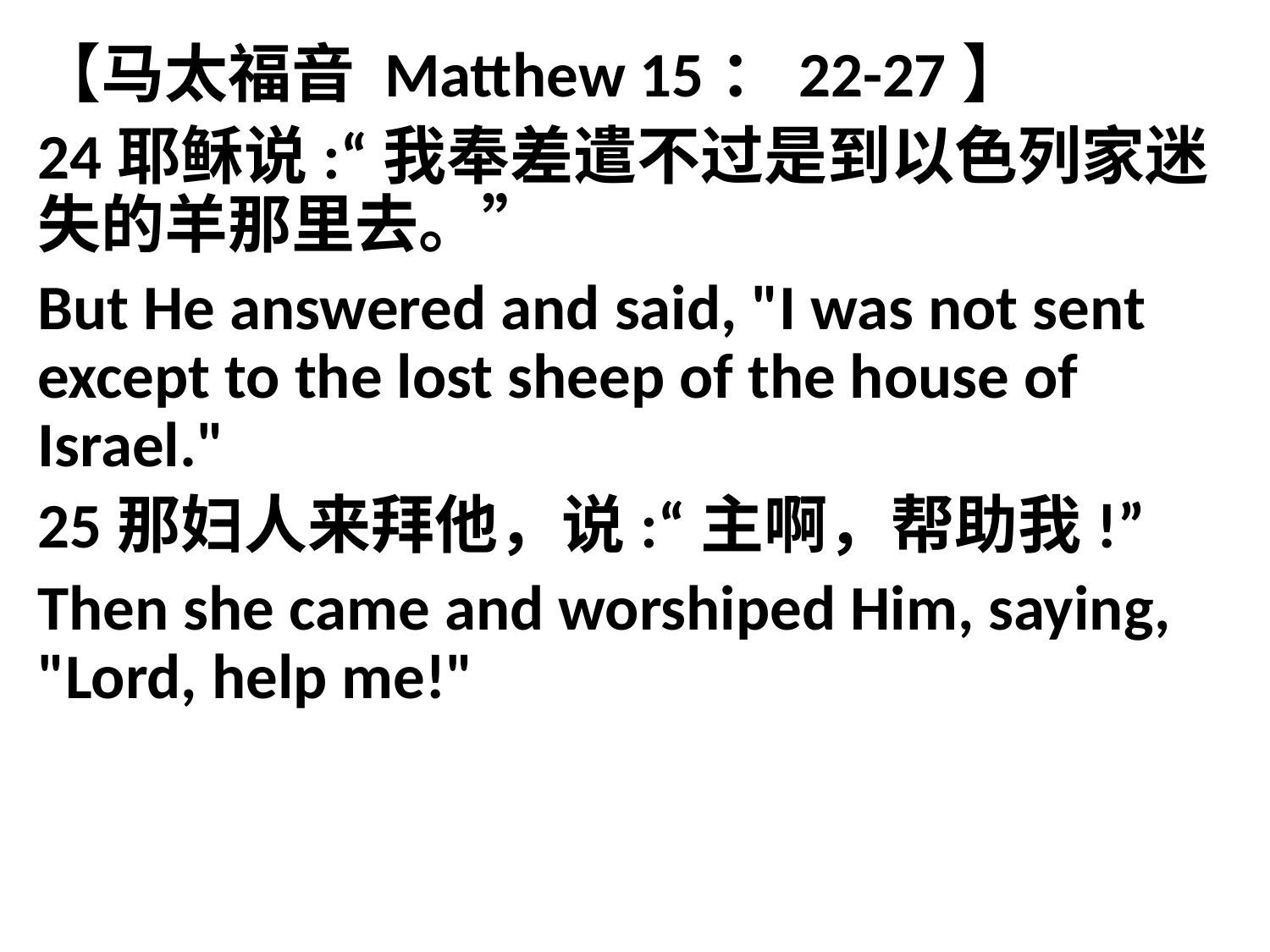

【马太福音 Matthew 15：22-27】
24耶稣说:“我奉差遣不过是到以色列家迷失的羊那里去。”
But He answered and said, "I was not sent except to the lost sheep of the house of Israel."
25那妇人来拜他，说:“主啊，帮助我!”
Then she came and worshiped Him, saying, "Lord, help me!"